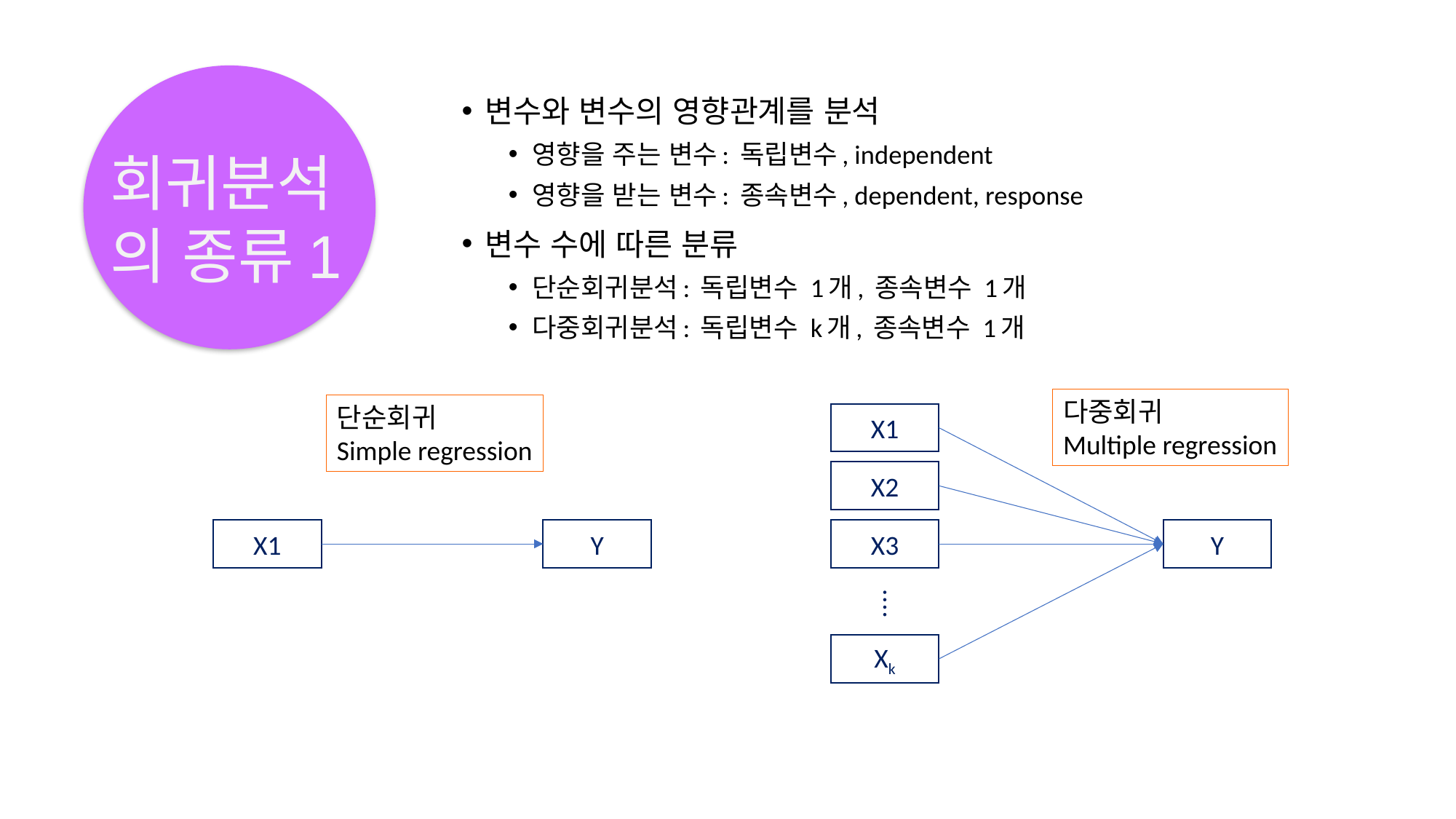

변수와 변수의 영향관계를 분석
영향을 주는 변수: 독립변수, independent
영향을 받는 변수: 종속변수, dependent, response
변수 수에 따른 분류
단순회귀분석: 독립변수 1개, 종속변수 1개
다중회귀분석: 독립변수 k개, 종속변수 1개

회귀분석의 종류1
다중회귀
Multiple regression
X1
X2
X3
Y
⁞
Xk
단순회귀
Simple regression
X1
Y